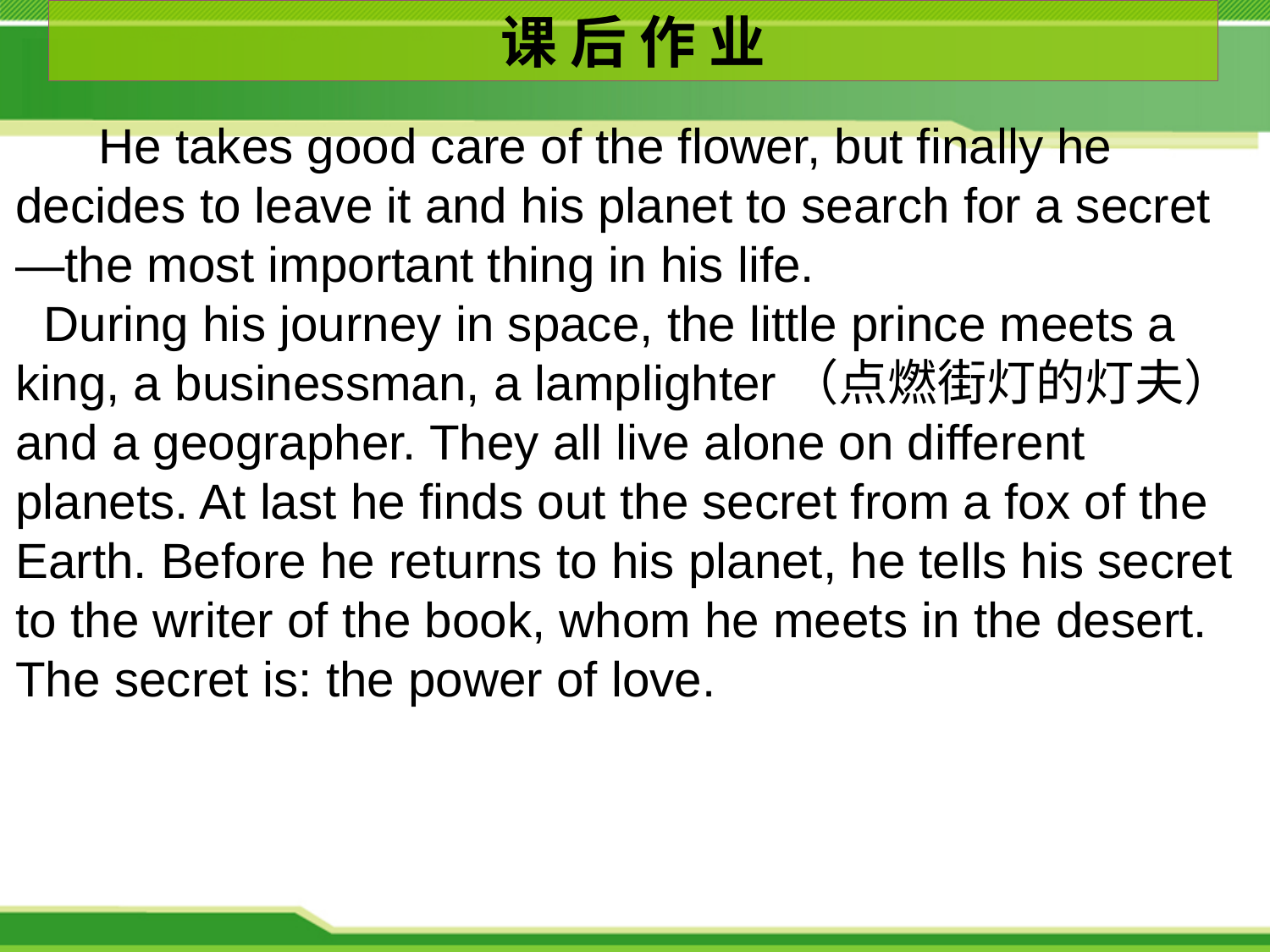

课 后 作 业
    He takes good care of the flower, but finally he decides to leave it and his planet to search for a secret—the most important thing in his life.
During his journey in space, the little prince meets a king, a businessman, a lamplighter（点燃街灯的灯夫） and a geographer. They all live alone on different planets. At last he finds out the secret from a fox of the Earth. Before he returns to his planet, he tells his secret to the writer of the book, whom he meets in the desert. The secret is: the power of love.